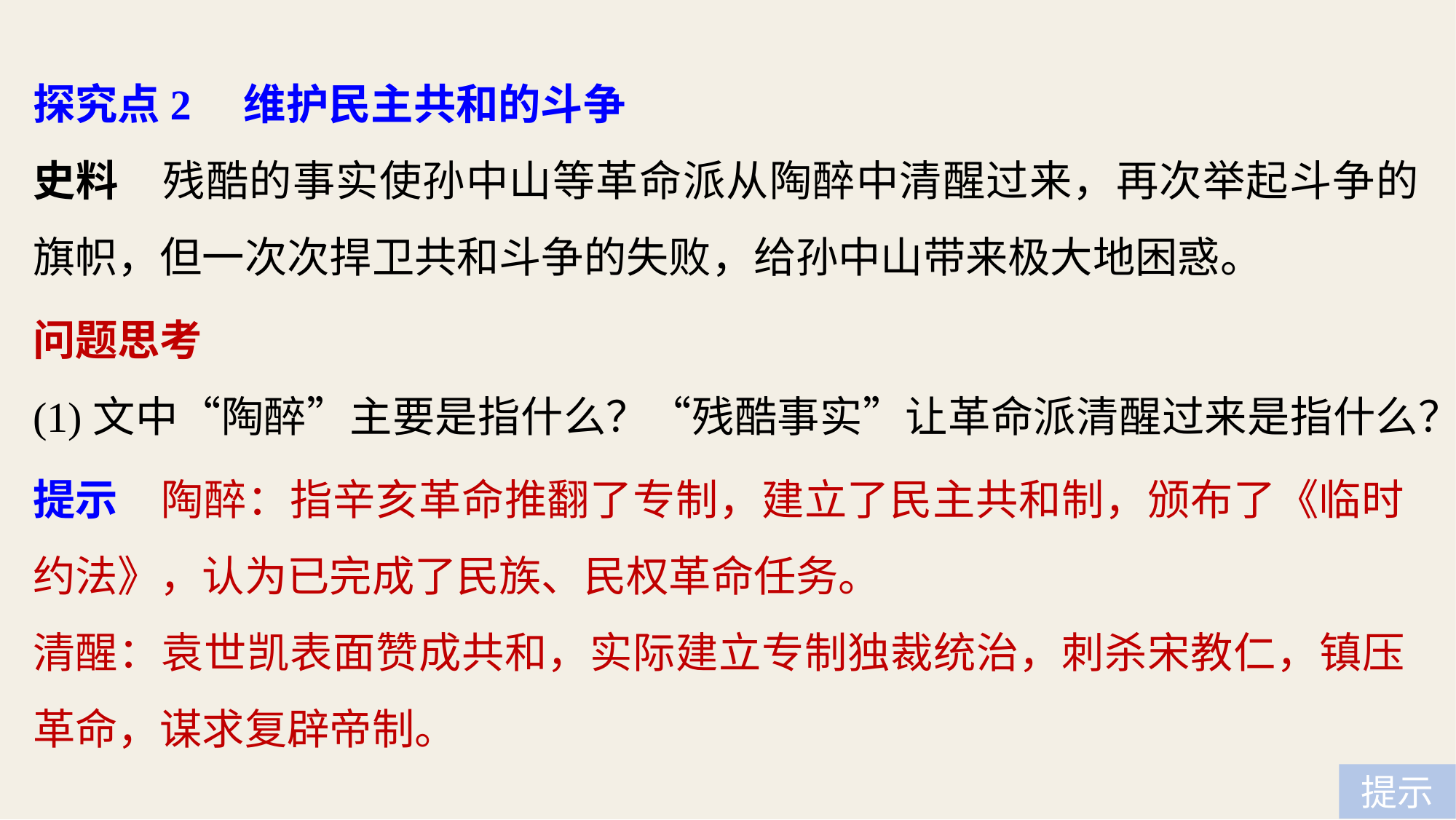

探究点2　维护民主共和的斗争
史料　残酷的事实使孙中山等革命派从陶醉中清醒过来，再次举起斗争的旗帜，但一次次捍卫共和斗争的失败，给孙中山带来极大地困惑。
问题思考
(1)文中“陶醉”主要是指什么？“残酷事实”让革命派清醒过来是指什么？
提示　陶醉：指辛亥革命推翻了专制，建立了民主共和制，颁布了《临时约法》，认为已完成了民族、民权革命任务。
清醒：袁世凯表面赞成共和，实际建立专制独裁统治，刺杀宋教仁，镇压革命，谋求复辟帝制。
提示